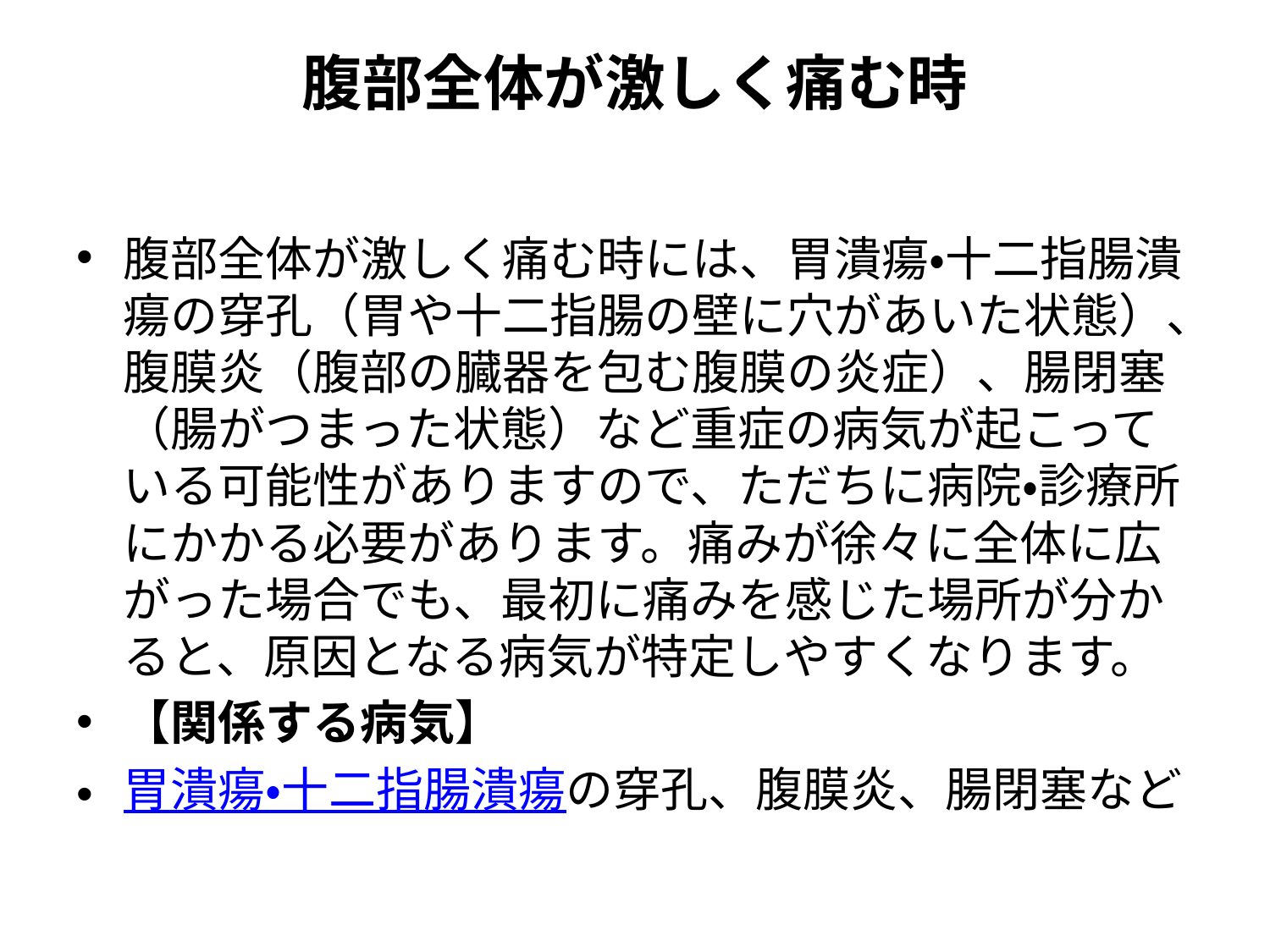

# 腹部全体が激しく痛む時
腹部全体が激しく痛む時には、胃潰瘍・十二指腸潰瘍の穿孔（胃や十二指腸の壁に穴があいた状態）、腹膜炎（腹部の臓器を包む腹膜の炎症）、腸閉塞（腸がつまった状態）など重症の病気が起こっている可能性がありますので、ただちに病院・診療所にかかる必要があります。痛みが徐々に全体に広がった場合でも、最初に痛みを感じた場所が分かると、原因となる病気が特定しやすくなります。
【関係する病気】
胃潰瘍・十二指腸潰瘍の穿孔、腹膜炎、腸閉塞など